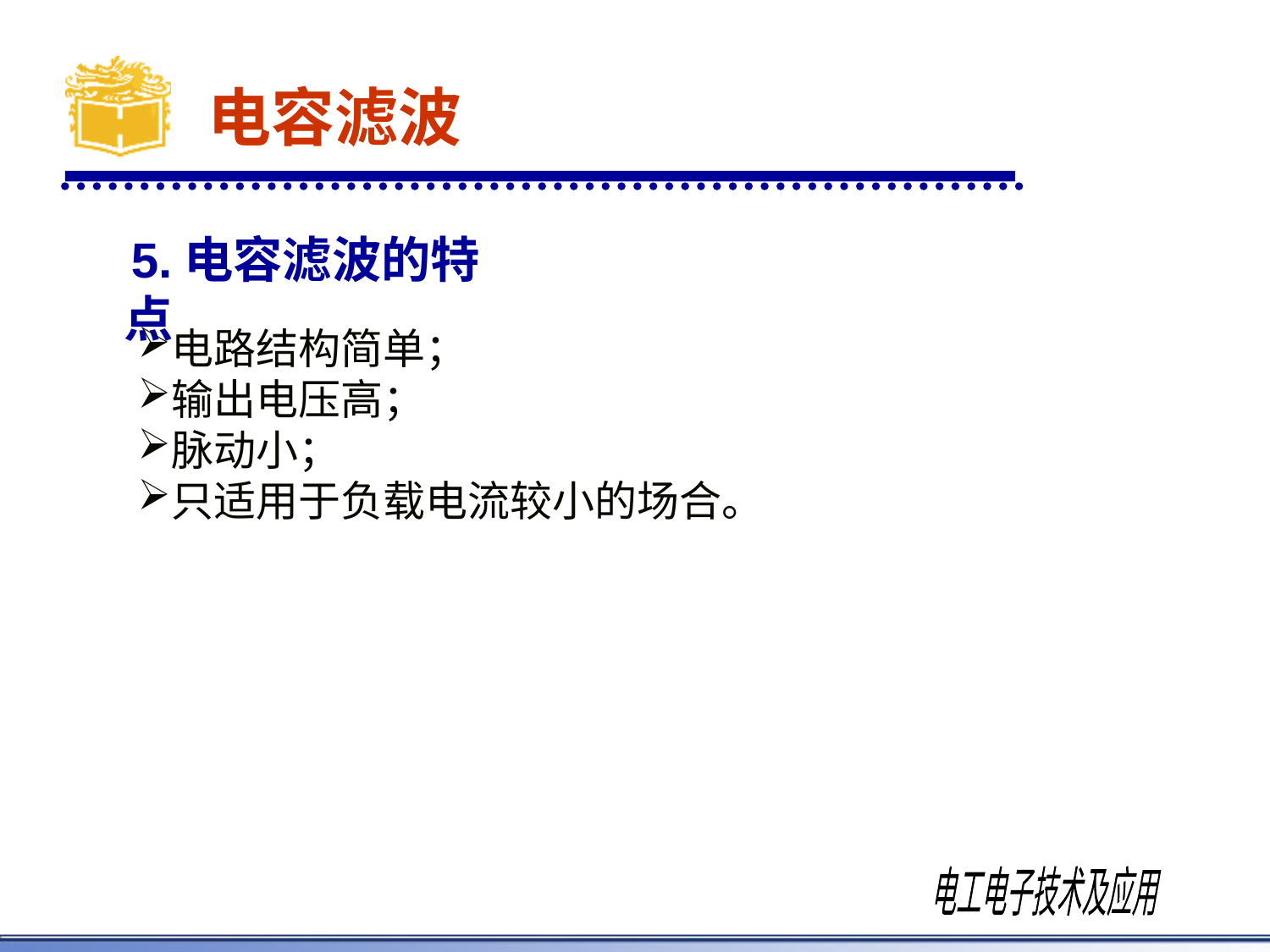

# 电容滤波
    5.电容滤波的特点

电路结构简单；
输出电压高；
脉动小；
只适用于负载电流较小的场合。